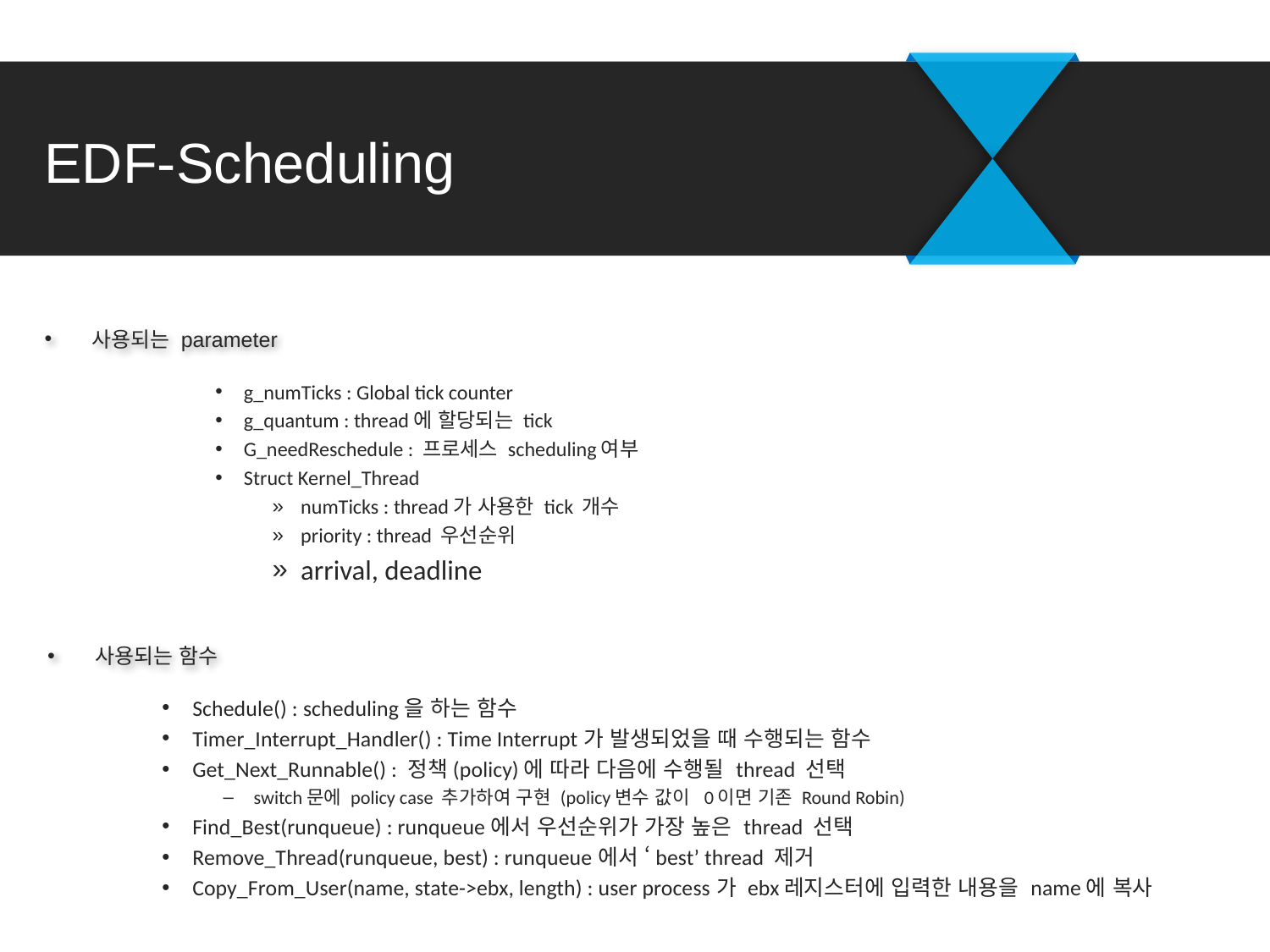

# EDF-Scheduling
사용되는 parameter
g_numTicks : Global tick counter
g_quantum : thread에 할당되는 tick
G_needReschedule : 프로세스 scheduling여부
Struct Kernel_Thread
numTicks : thread가 사용한 tick 개수
priority : thread 우선순위
arrival, deadline
사용되는 함수
Schedule() : scheduling을 하는 함수
Timer_Interrupt_Handler() : Time Interrupt가 발생되었을 때 수행되는 함수
Get_Next_Runnable() : 정책(policy)에 따라 다음에 수행될 thread 선택
switch문에 policy case 추가하여 구현 (policy변수 값이  0이면 기존 Round Robin)
Find_Best(runqueue) : runqueue에서 우선순위가 가장 높은 thread 선택
Remove_Thread(runqueue, best) : runqueue에서 ‘best’ thread 제거
Copy_From_User(name, state->ebx, length) : user process가 ebx레지스터에 입력한 내용을 name에 복사